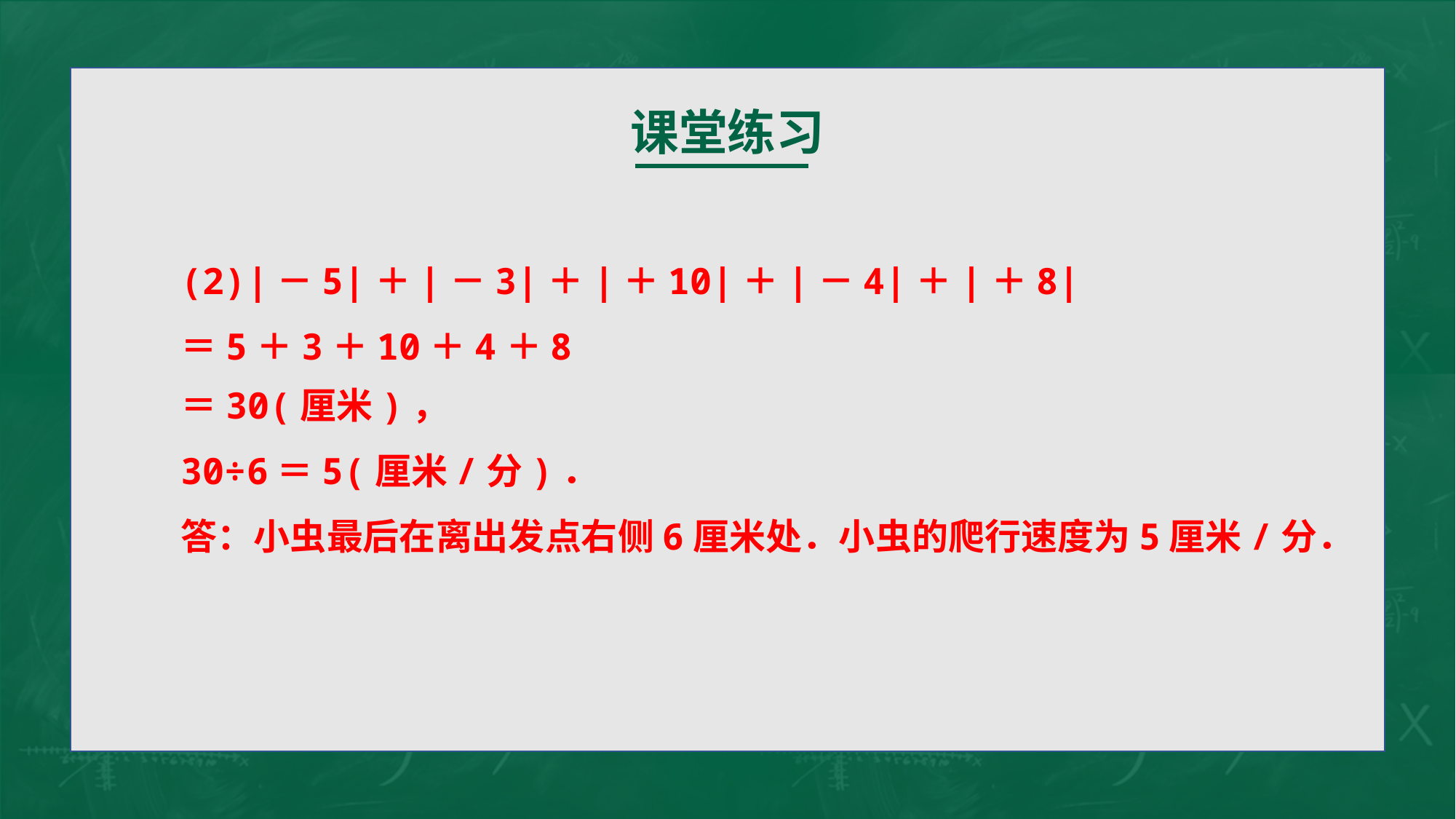

课堂练习
(2)|－5|＋|－3|＋|＋10|＋|－4|＋|＋8|
＝5＋3＋10＋4＋8
＝30(厘米)，
30÷6＝5(厘米/分)．
答：小虫最后在离出发点右侧6厘米处．小虫的爬行速度为5厘米/分．